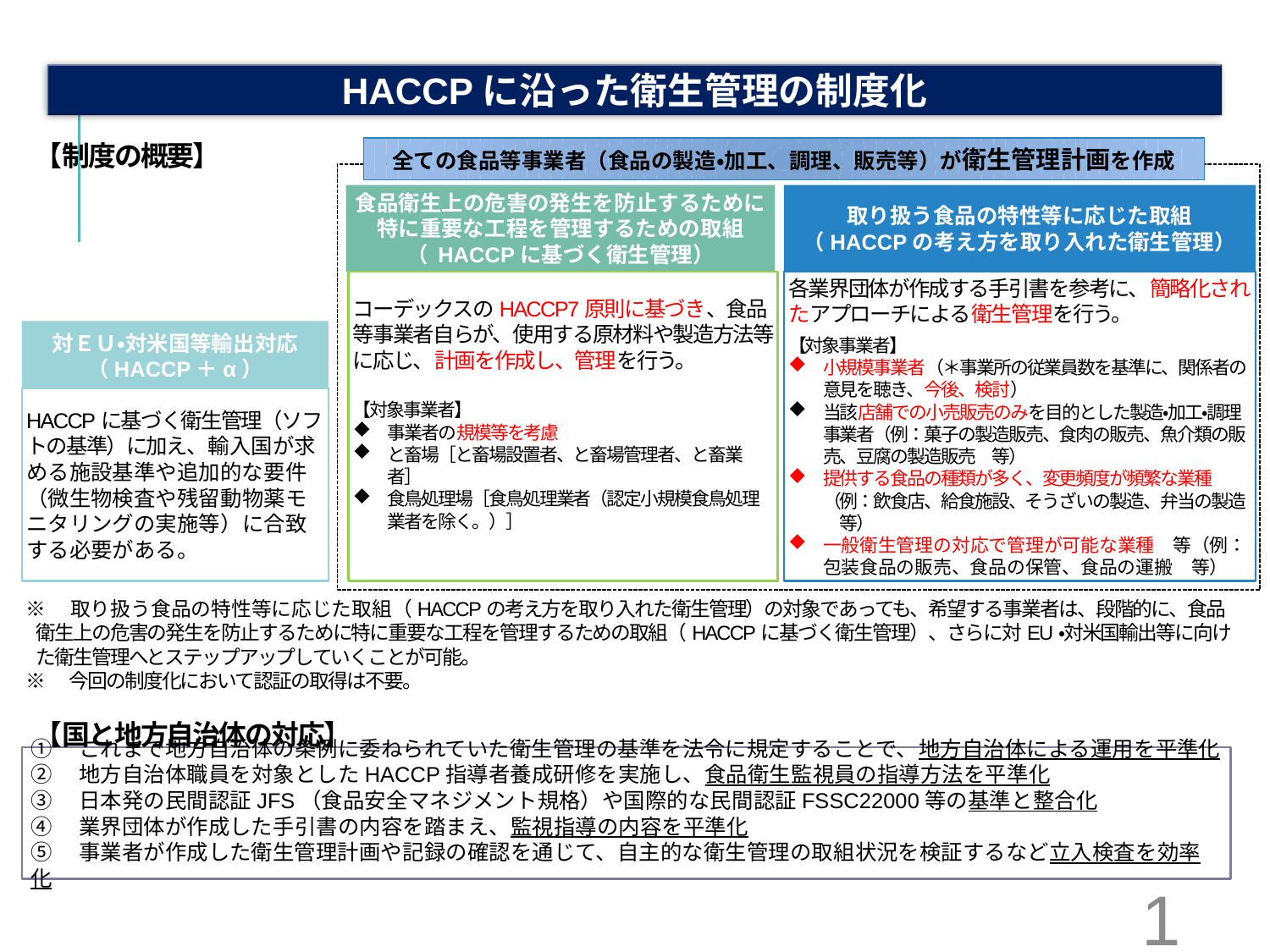

HACCPに沿った衛生管理の制度化
【制度の概要】
全ての食品等事業者（食品の製造・加工、調理、販売等）が衛生管理計画を作成

食品衛生上の危害の発生を防止するために
特に重要な工程を管理するための取組
（ HACCPに基づく衛生管理）
取り扱う食品の特性等に応じた取組
（HACCPの考え方を取り入れた衛生管理）
コーデックスのHACCP7原則に基づき、食品等事業者自らが、使用する原材料や製造方法等に応じ、計画を作成し、管理を行う。

【対象事業者】
事業者の規模等を考慮
と畜場［と畜場設置者、と畜場管理者、と畜業者］
食鳥処理場［食鳥処理業者（認定小規模食鳥処理業者を除く。）］

各業界団体が作成する手引書を参考に、簡略化されたアプローチによる衛生管理を行う。

【対象事業者】
小規模事業者（＊事業所の従業員数を基準に、関係者の意見を聴き、今後、検討）
当該店舗での小売販売のみを目的とした製造・加工・調理事業者（例：菓子の製造販売、食肉の販売、魚介類の販売、豆腐の製造販売　等）
提供する食品の種類が多く、変更頻度が頻繁な業種（例：飲食店、給食施設、そうざいの製造、弁当の製造　等）
一般衛生管理の対応で管理が可能な業種　等（例：包装食品の販売、食品の保管、食品の運搬　等）
対ＥＵ・対米国等輸出対応
（HACCP＋α）
HACCPに基づく衛生管理（ソフトの基準）に加え、輸入国が求める施設基準や追加的な要件（微生物検査や残留動物薬モニタリングの実施等）に合致する必要がある。
※　取り扱う食品の特性等に応じた取組（HACCPの考え方を取り入れた衛生管理）の対象であっても、希望する事業者は、段階的に、食品衛生上の危害の発生を防止するために特に重要な工程を管理するための取組（HACCPに基づく衛生管理）、さらに対EU・対米国輸出等に向けた衛生管理へとステップアップしていくことが可能。
※　今回の制度化において認証の取得は不要。
【国と地方自治体の対応】
①　これまで地方自治体の条例に委ねられていた衛生管理の基準を法令に規定することで、地方自治体による運用を平準化
②　地方自治体職員を対象としたHACCP指導者養成研修を実施し、食品衛生監視員の指導方法を平準化
③　日本発の民間認証JFS（食品安全マネジメント規格）や国際的な民間認証FSSC22000等の基準と整合化
④　業界団体が作成した手引書の内容を踏まえ、監視指導の内容を平準化
⑤　事業者が作成した衛生管理計画や記録の確認を通じて、自主的な衛生管理の取組状況を検証するなど立入検査を効率化
123